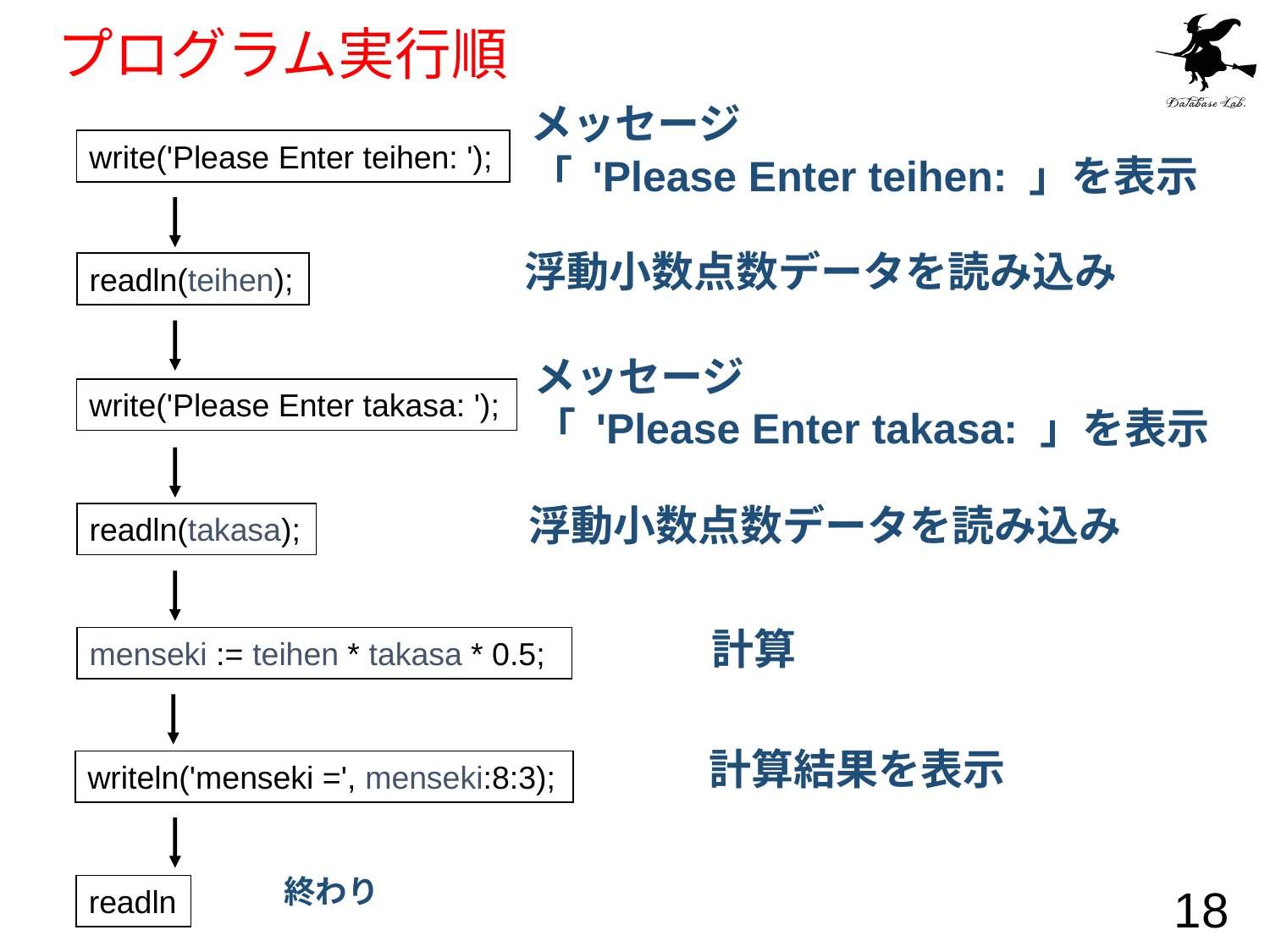

# プログラム実行順
メッセージ
「 'Please Enter teihen: 」を表示
write('Please Enter teihen: ');

浮動小数点数データを読み込み
readln(teihen);

メッセージ
「 'Please Enter takasa: 」を表示
write('Please Enter takasa: ');

浮動小数点数データを読み込み
readln(takasa);

計算
menseki := teihen * takasa * 0.5;

計算結果を表示
writeln('menseki =', menseki:8:3);

終わり
readln
18